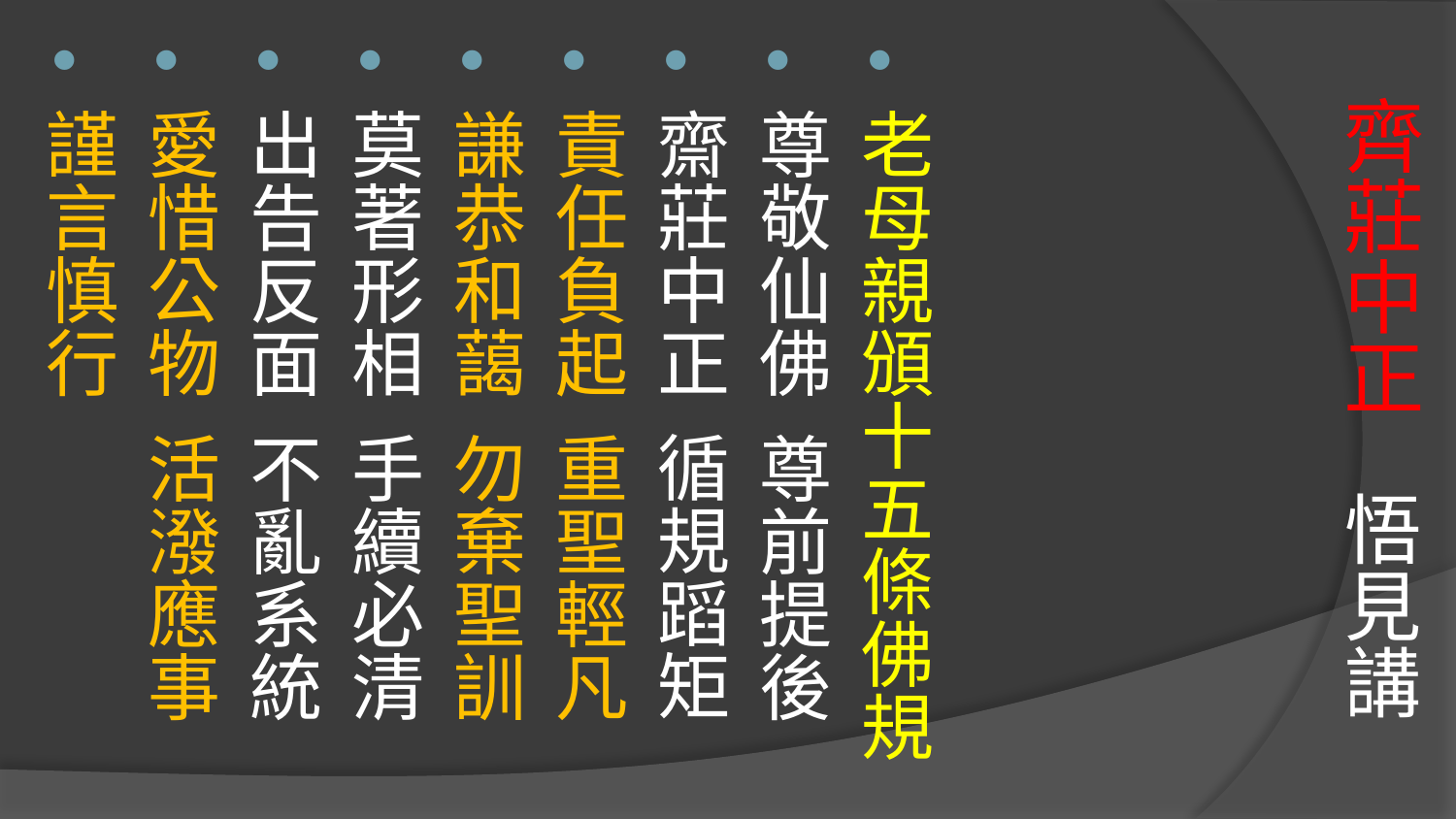

# 齊莊中正    悟見講
老母親頒十五條佛規
尊敬仙佛  尊前提後
齋莊中正  循規蹈矩
責任負起  重聖輕凡
謙恭和藹  勿棄聖訓
莫著形相  手續必清
出告反面  不亂系統
愛惜公物  活潑應事
謹言慎行